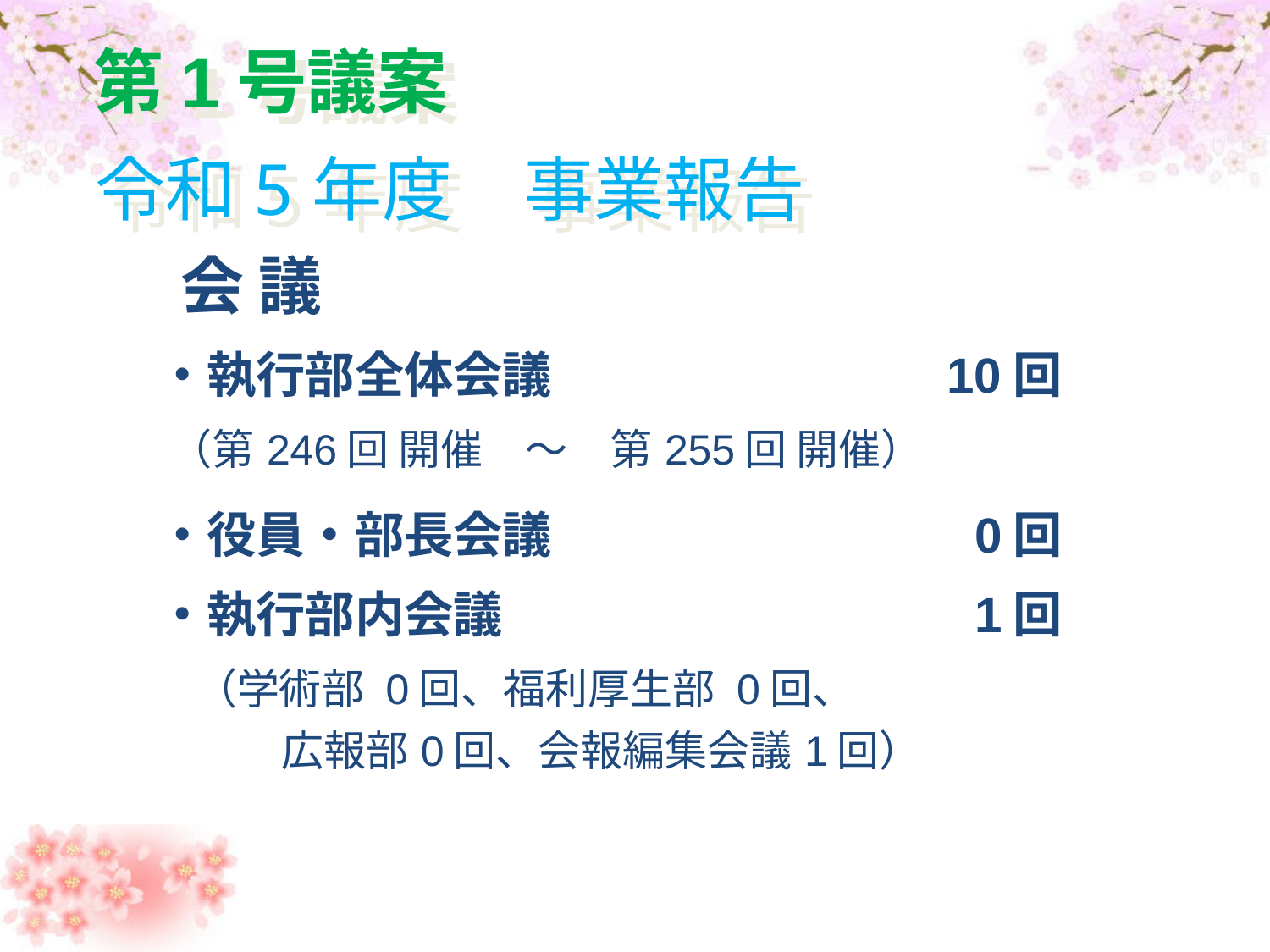

第1号議案
	令和5年度　事業報告
会 議
| ・執行部全体会議 | 10回 |
| --- | --- |
| （第246回 開催　～　第255回 開催） |  |
| ・役員・部長会議 | 0回 |
| ・執行部内会議 | 1回 |
| （学術部 0回、福利厚生部 0回、 広報部0回、会報編集会議1回） |  |